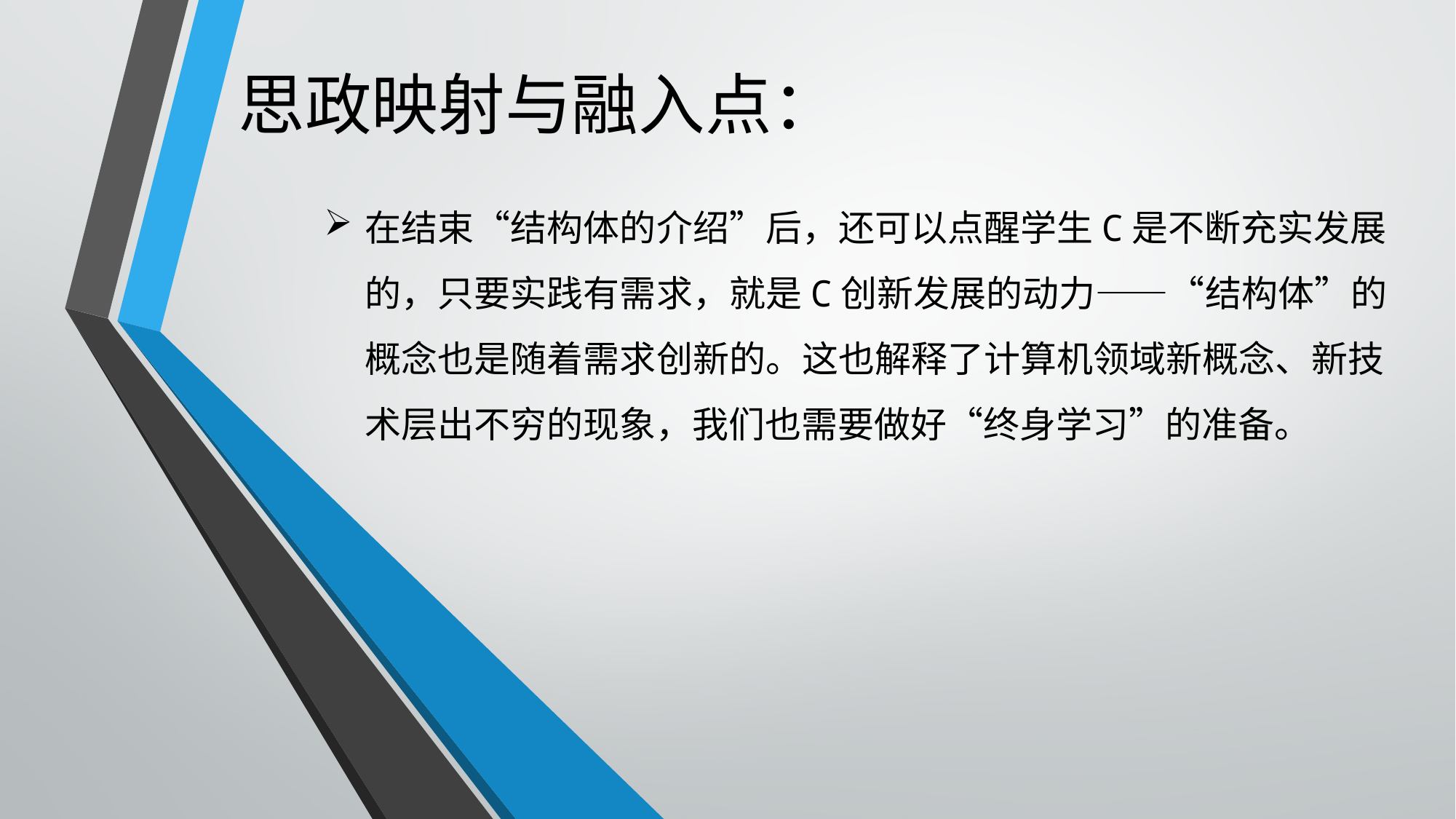

# 思政映射与融入点：
在结束“结构体的介绍”后，还可以点醒学生C是不断充实发展的，只要实践有需求，就是C创新发展的动力——“结构体”的概念也是随着需求创新的。这也解释了计算机领域新概念、新技术层出不穷的现象，我们也需要做好“终身学习”的准备。